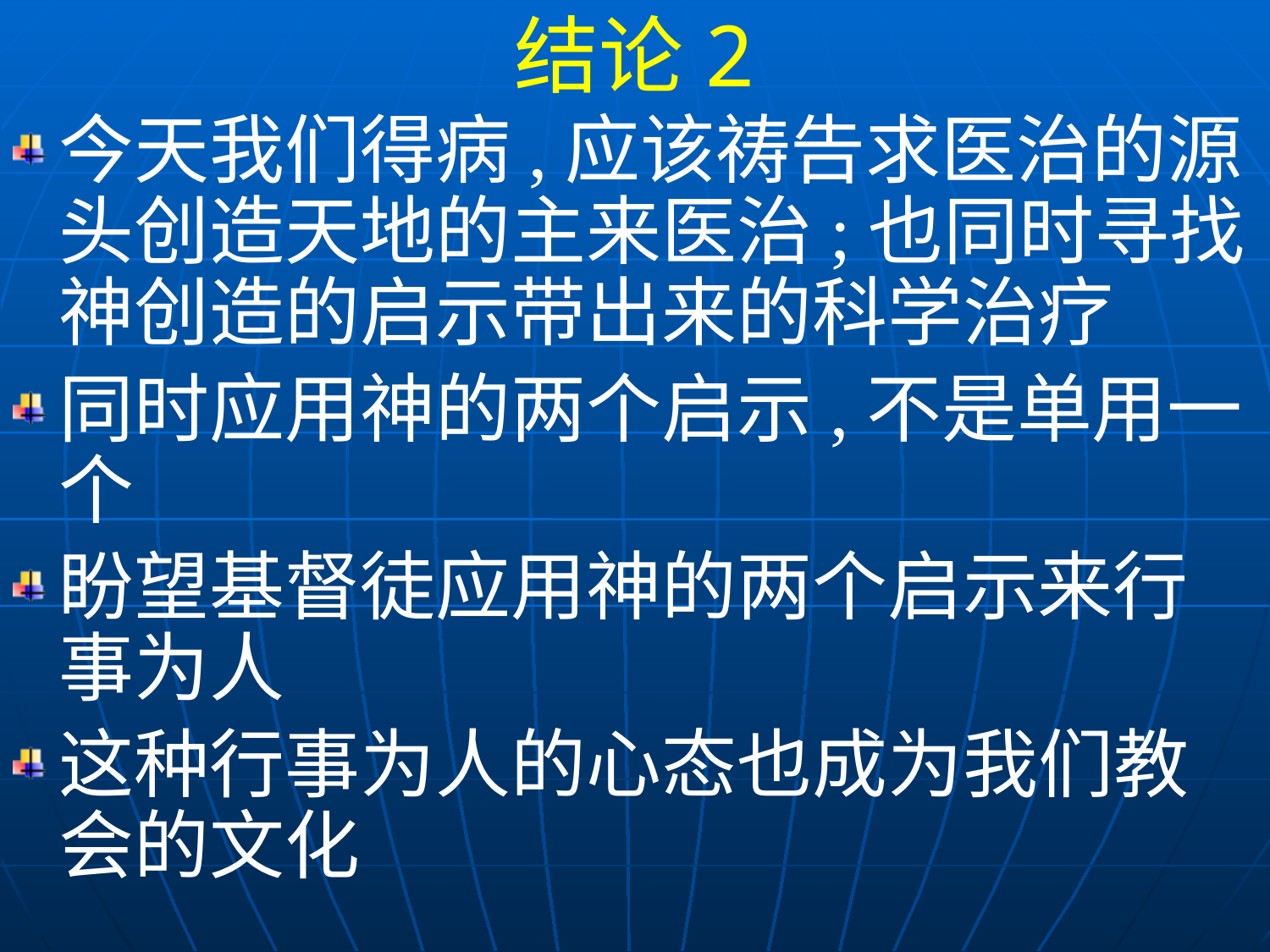

结论2
今天我们得病,应该祷告求医治的源头创造天地的主来医治;也同时寻找神创造的启示带出来的科学治疗
同时应用神的两个启示,不是单用一个
盼望基督徒应用神的两个启示来行事为人
这种行事为人的心态也成为我们教会的文化